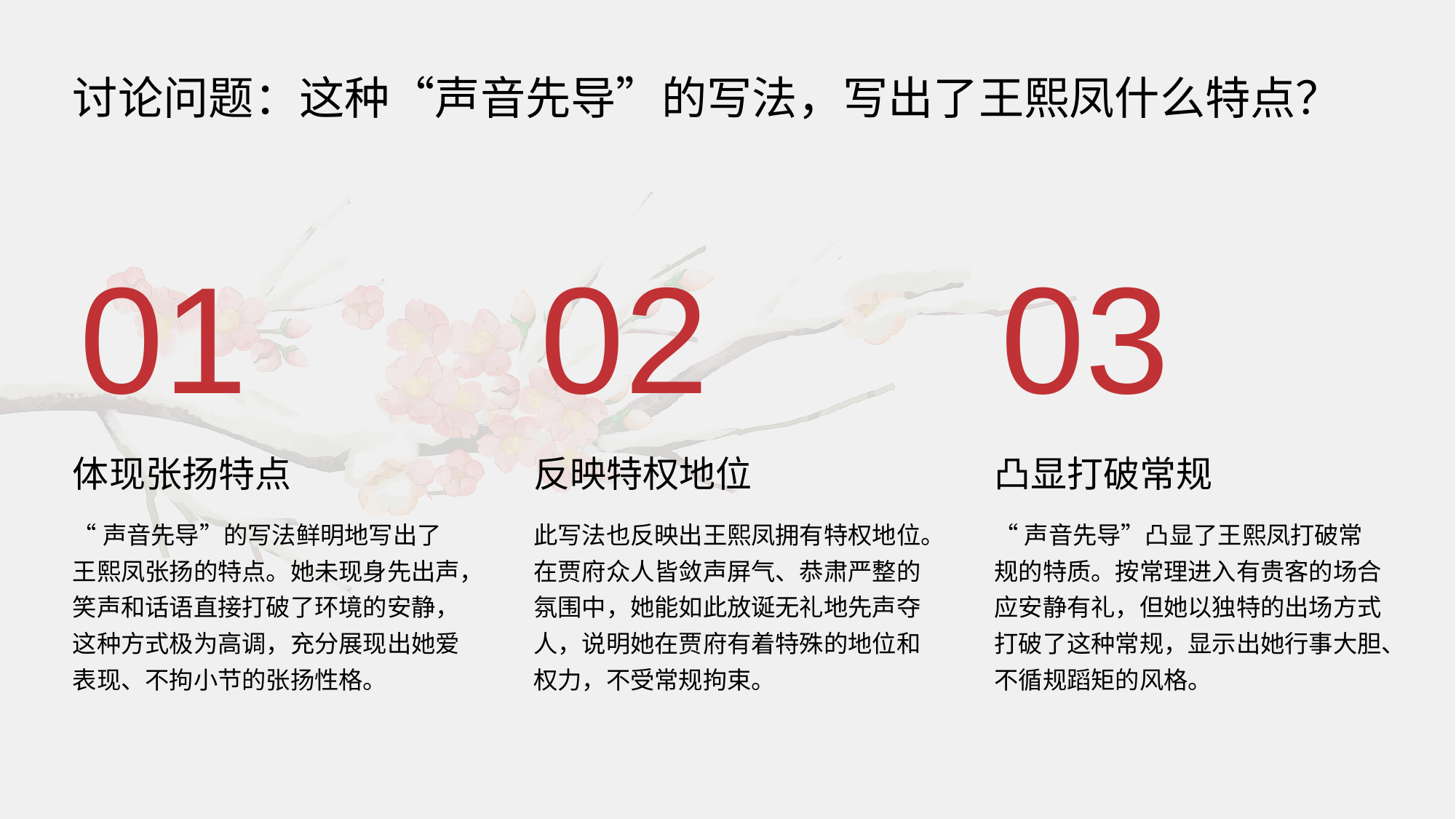

讨论问题：这种“声音先导”的写法，写出了王熙凤什么特点？
01
02
03
体现张扬特点
反映特权地位
凸显打破常规
“声音先导”的写法鲜明地写出了王熙凤张扬的特点。她未现身先出声，笑声和话语直接打破了环境的安静，这种方式极为高调，充分展现出她爱表现、不拘小节的张扬性格。
此写法也反映出王熙凤拥有特权地位。在贾府众人皆敛声屏气、恭肃严整的氛围中，她能如此放诞无礼地先声夺人，说明她在贾府有着特殊的地位和权力，不受常规拘束。
“声音先导”凸显了王熙凤打破常规的特质。按常理进入有贵客的场合应安静有礼，但她以独特的出场方式打破了这种常规，显示出她行事大胆、不循规蹈矩的风格。